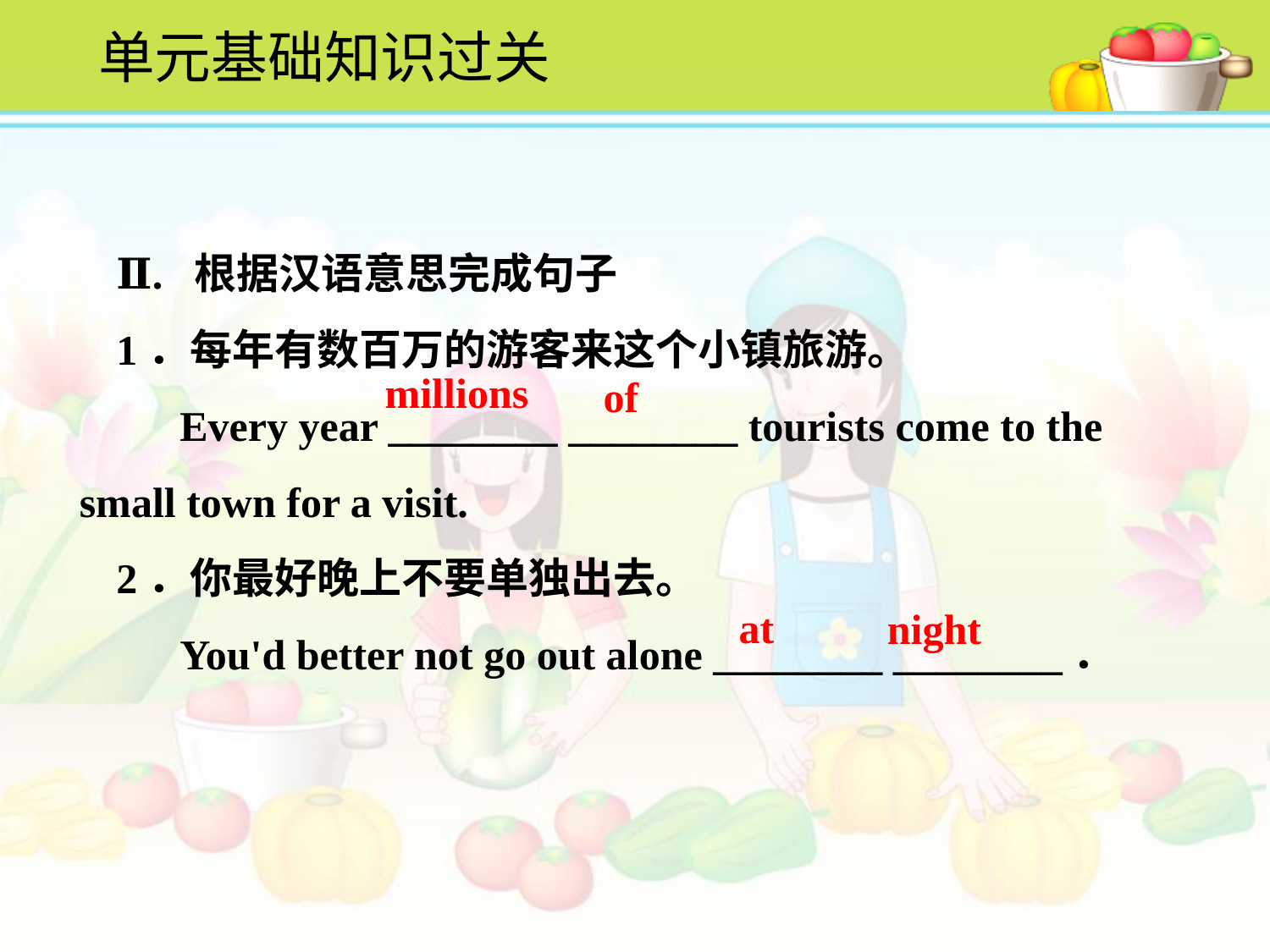

单元基础知识过关
Ⅱ.  根据汉语意思完成句子
1．每年有数百万的游客来这个小镇旅游。
      Every year ________ ________ tourists come to the small town for a visit.
2．你最好晚上不要单独出去。
      You'd better not go out alone ________ ________．
millions
of
at
night